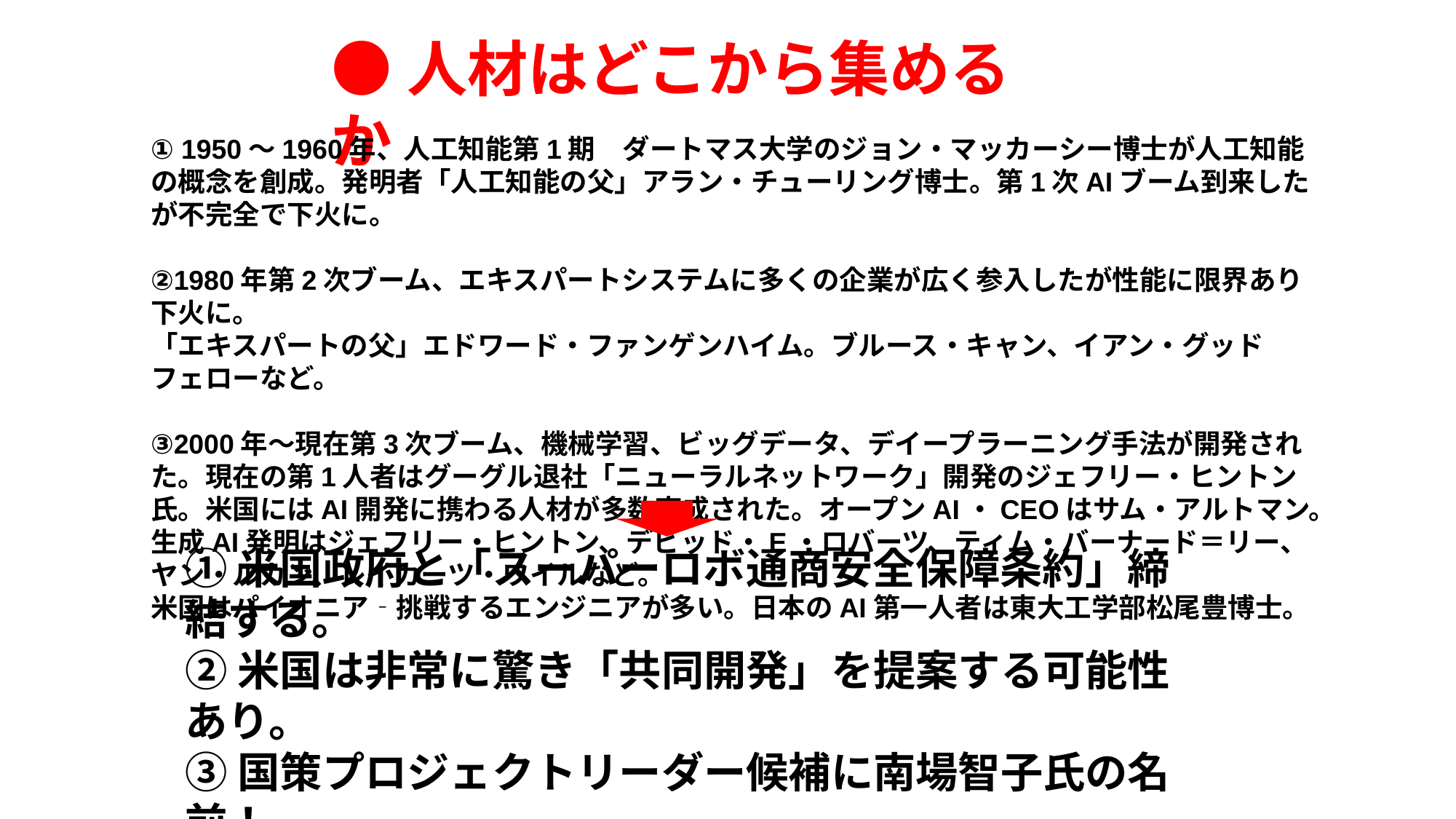

●人材はどこから集めるか
① 1950～1960年、人工知能第1期　ダートマス大学のジョン・マッカーシー博士が人工知能の概念を創成。発明者「人工知能の父」アラン・チューリング博士。第1次AIブーム到来したが不完全で下火に。

②1980年第2次ブーム、エキスパートシステムに多くの企業が広く参入したが性能に限界あり下火に。
「エキスパートの父」エドワード・ファンゲンハイム。ブルース・キャン、イアン・グッドフェローなど。

③2000年～現在第3次ブーム、機械学習、ビッグデータ、デイープラーニング手法が開発された。現在の第1人者はグーグル退社「ニューラルネットワーク」開発のジェフリー・ヒントン氏。米国にはAI開発に携わる人材が多数育成された。オープンAI・CEOはサム・アルトマン。生成AI発明はジェフリー・ヒントン、デビッド・E・ロバーツ、ティム・バーナード＝リー、ヤン・ルカン、レイカーツ・ワイルなど。
米国はパイオニア‐挑戦するエンジニアが多い。日本のAI第一人者は東大工学部松尾豊博士。

①米国政府と「スーパーロボ通商安全保障条約」締結する。
②米国は非常に驚き「共同開発」を提案する可能性あり。
③国策プロジェクトリーダー候補に南場智子氏の名前！
④開発エンジニアに最優秀人材３名を米国からスカウト。
⑤開発を通じ日本に１０００名のABエンジニアを育成する。